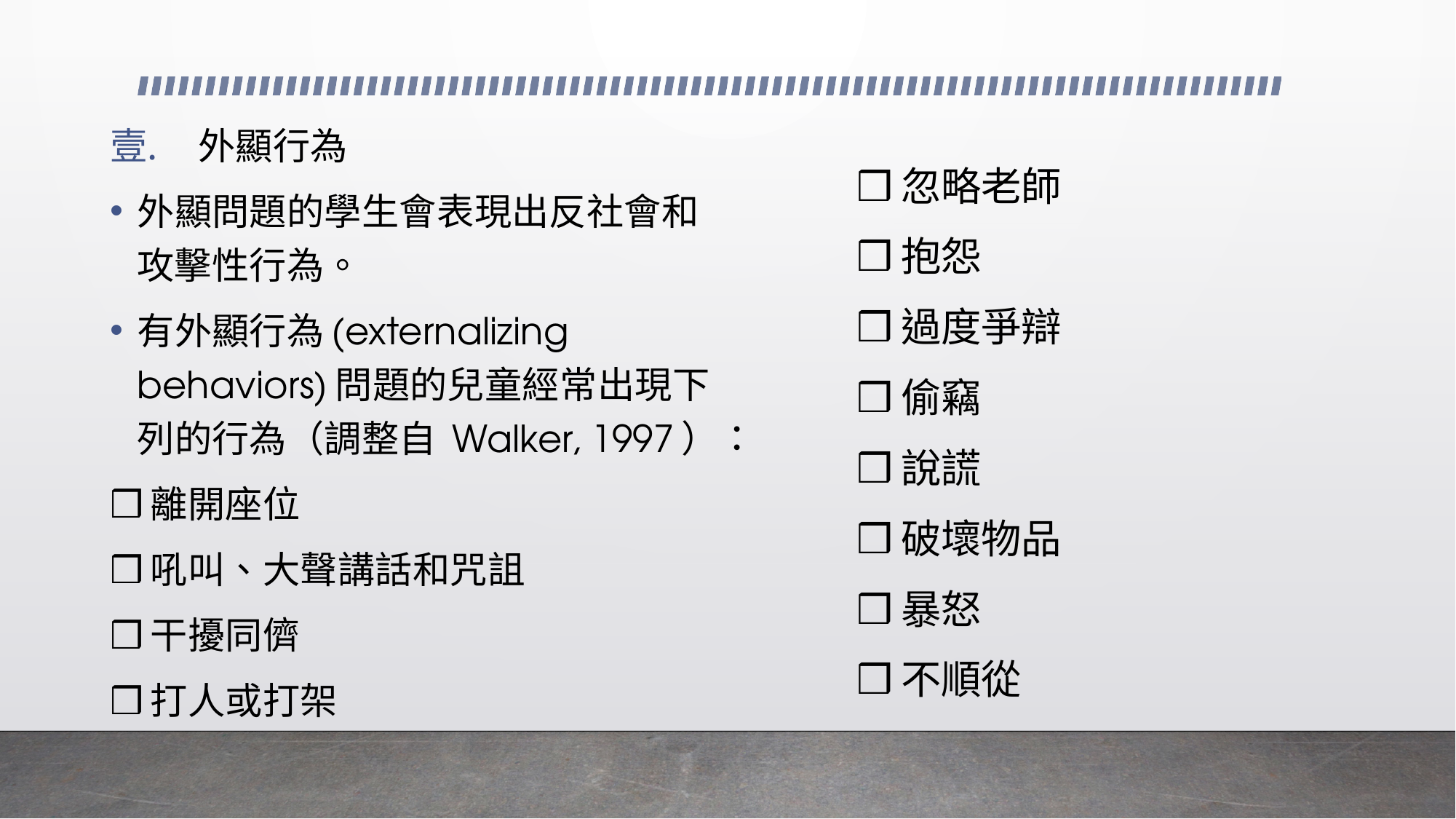

外顯行為
外顯問題的學生會表現出反社會和攻擊性行為。
有外顯行為(externalizing behaviors)問題的兒童經常出現下列的行為（調整自 Walker, 1997）：
❒離開座位
❒吼叫、大聲講話和咒詛
❒干擾同儕
❒打人或打架
❒忽略老師
❒抱怨
❒過度爭辯
❒偷竊
❒說謊
❒破壞物品
❒暴怒
❒不順從